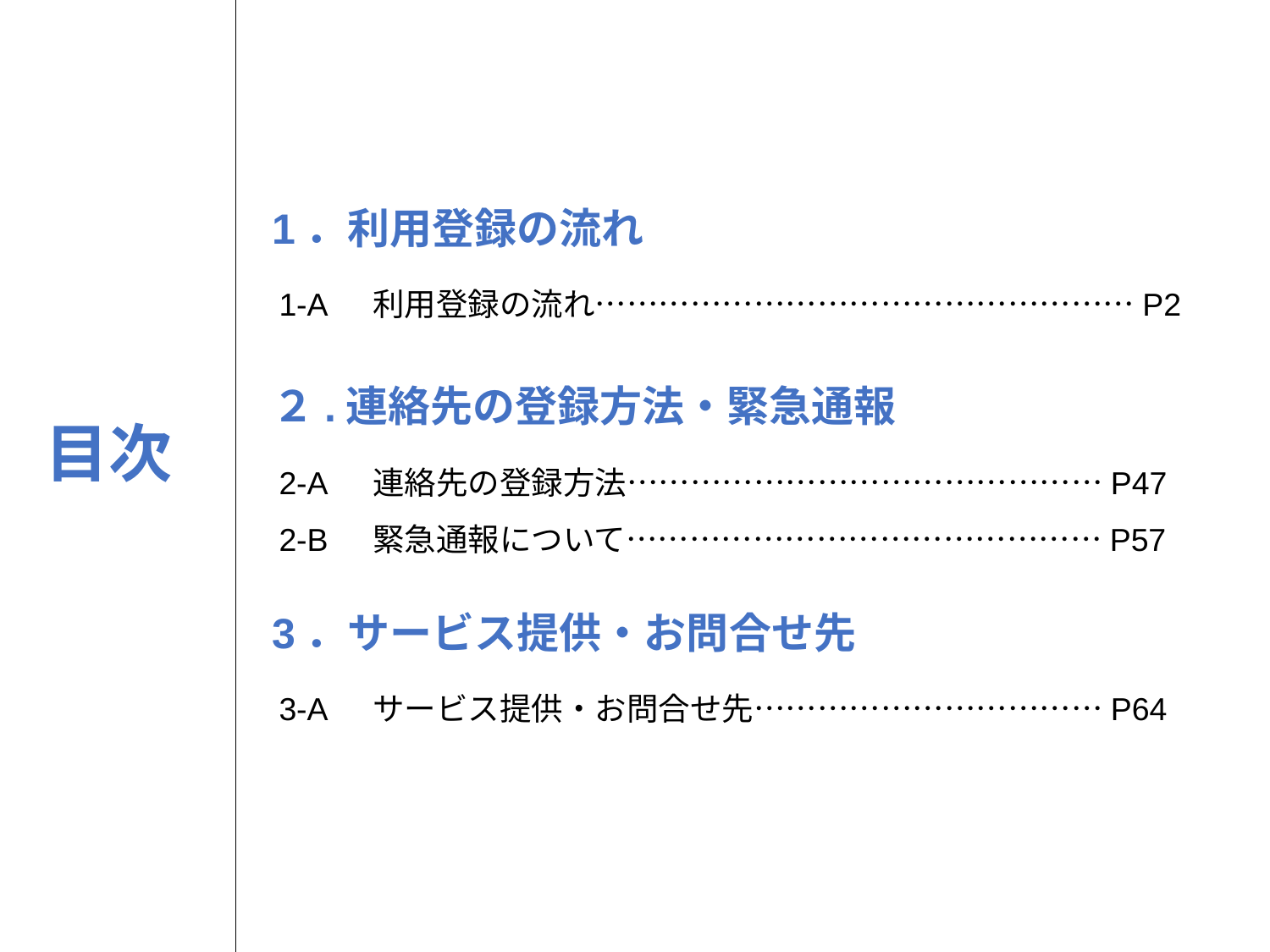

1．利用登録の流れ
1-A
利用登録の流れ……………………………………………P2

２.連絡先の登録方法・緊急通報
2-A
2-B
連絡先の登録方法………………………………………P47
緊急通報について………………………………………P57
目次
3．サービス提供・お問合せ先
3-A
サービス提供・お問合せ先……………………………P64